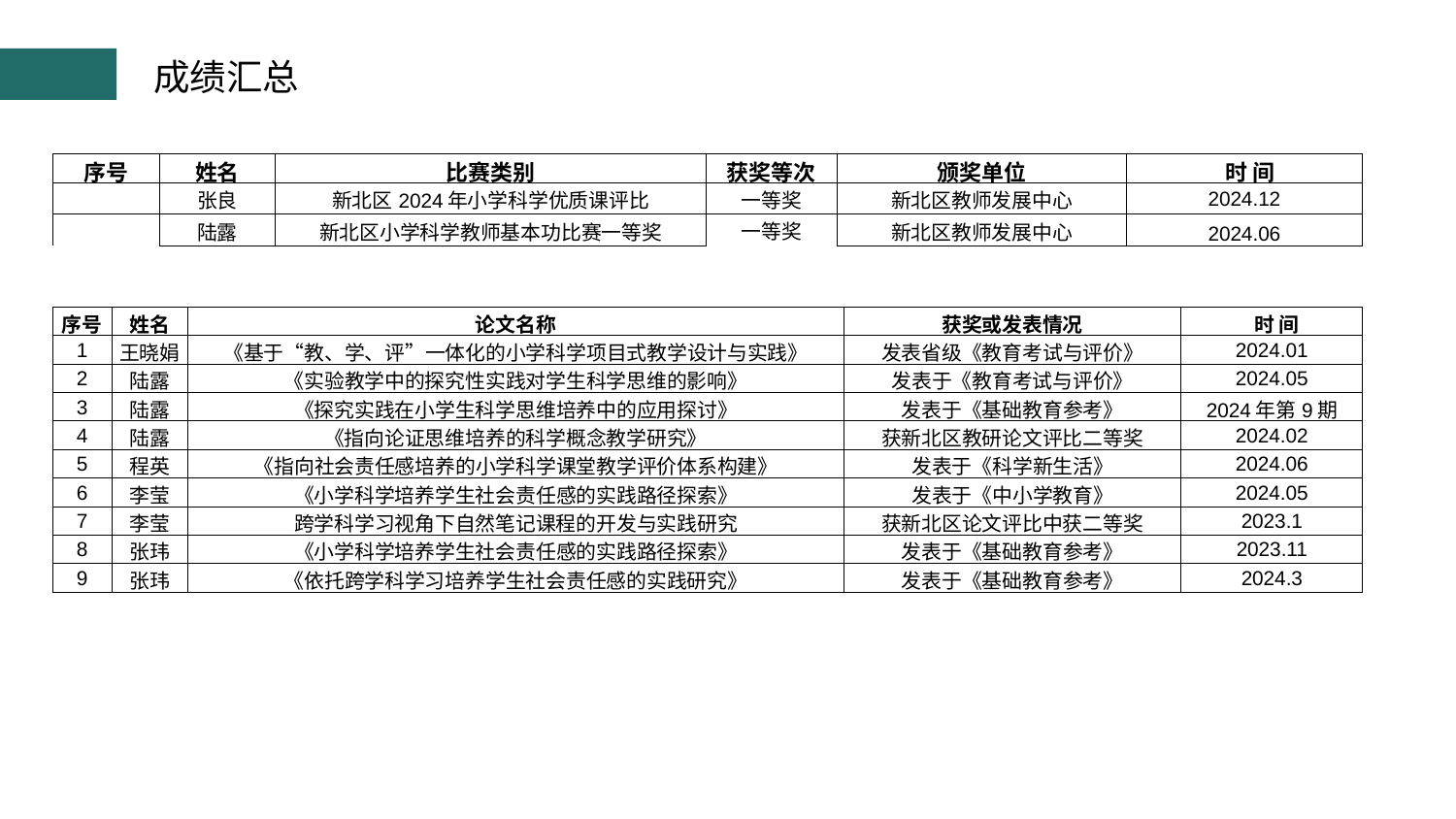

成绩汇总
| 序号 | 姓名 | 比赛类别 | 获奖等次 | 颁奖单位 | 时 间 |
| --- | --- | --- | --- | --- | --- |
|  | 张良 | 新北区2024年小学科学优质课评比 | 一等奖 | 新北区教师发展中心 | 2024.12 |
|  | 陆露 | 新北区小学科学教师基本功比赛一等奖 | 一等奖 | 新北区教师发展中心 | 2024.06 |
| 序号 | 姓名 | 论文名称 | 获奖或发表情况 | 时 间 |
| --- | --- | --- | --- | --- |
| 1 | 王晓娟 | 《基于“教、学、评”一体化的小学科学项目式教学设计与实践》 | 发表省级《教育考试与评价》 | 2024.01 |
| 2 | 陆露 | 《实验教学中的探究性实践对学生科学思维的影响》 | 发表于《教育考试与评价》 | 2024.05 |
| 3 | 陆露 | 《探究实践在小学生科学思维培养中的应用探讨》 | 发表于《基础教育参考》 | 2024年第9期 |
| 4 | 陆露 | 《指向论证思维培养的科学概念教学研究》 | 获新北区教研论文评比二等奖 | 2024.02 |
| 5 | 程英 | 《指向社会责任感培养的小学科学课堂教学评价体系构建》 | 发表于《科学新生活》 | 2024.06 |
| 6 | 李莹 | 《小学科学培养学生社会责任感的实践路径探索》 | 发表于《中小学教育》 | 2024.05 |
| 7 | 李莹 | 跨学科学习视角下自然笔记课程的开发与实践研究 | 获新北区论文评比中获二等奖 | 2023.1 |
| 8 | 张玮 | 《小学科学培养学生社会责任感的实践路径探索》 | 发表于《基础教育参考》 | 2023.11 |
| 9 | 张玮 | 《依托跨学科学习培养学生社会责任感的实践研究》 | 发表于《基础教育参考》 | 2024.3 |